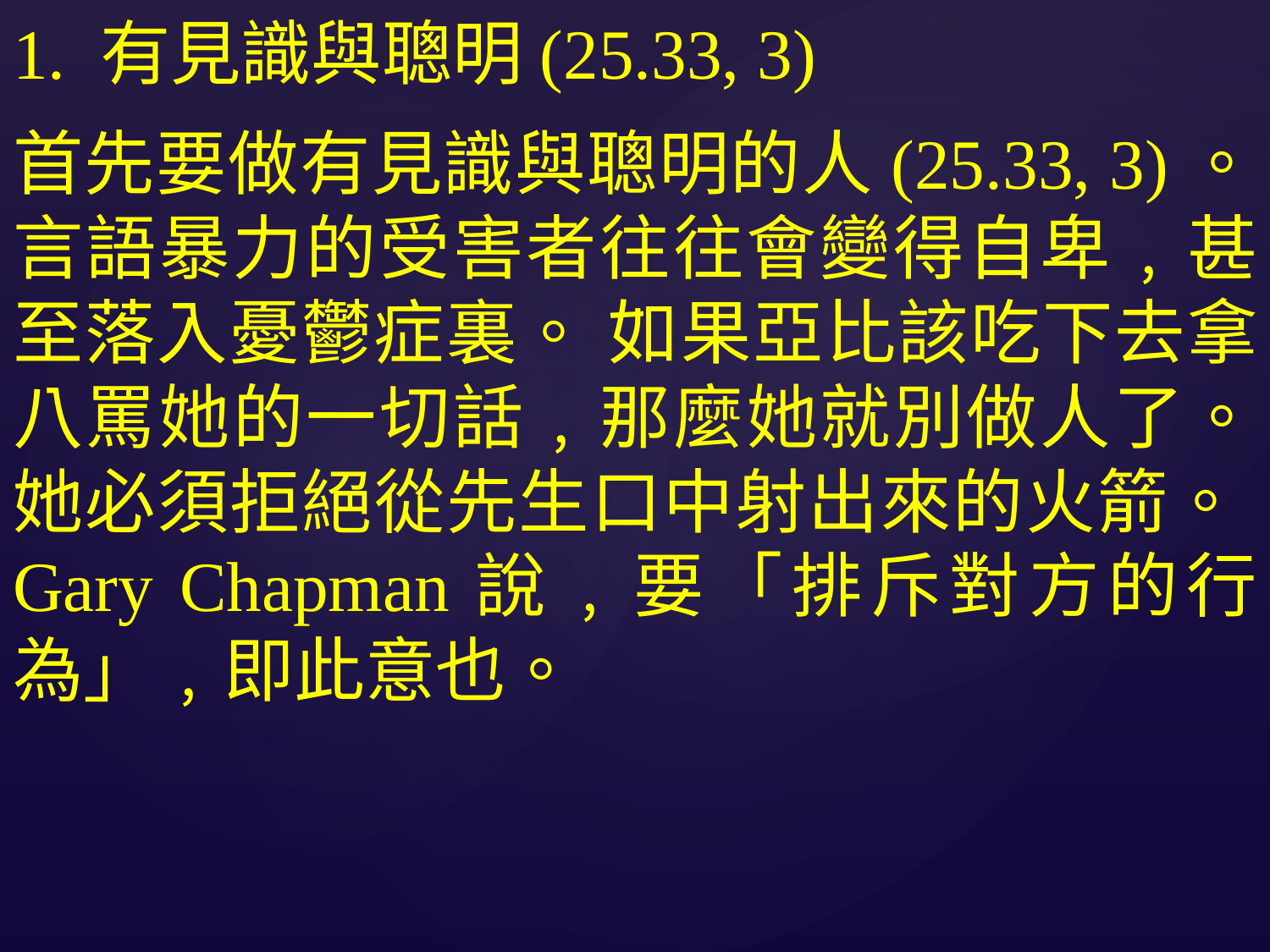

1. 有見識與聰明(25.33, 3)

首先要做有見識與聰明的人(25.33, 3)。言語暴力的受害者往往會變得自卑﹐甚至落入憂鬱症裏。 如果亞比該吃下去拿八罵她的一切話﹐那麼她就別做人了。她必須拒絕從先生口中射出來的火箭。Gary Chapman說﹐要「排斥對方的行為」﹐即此意也。